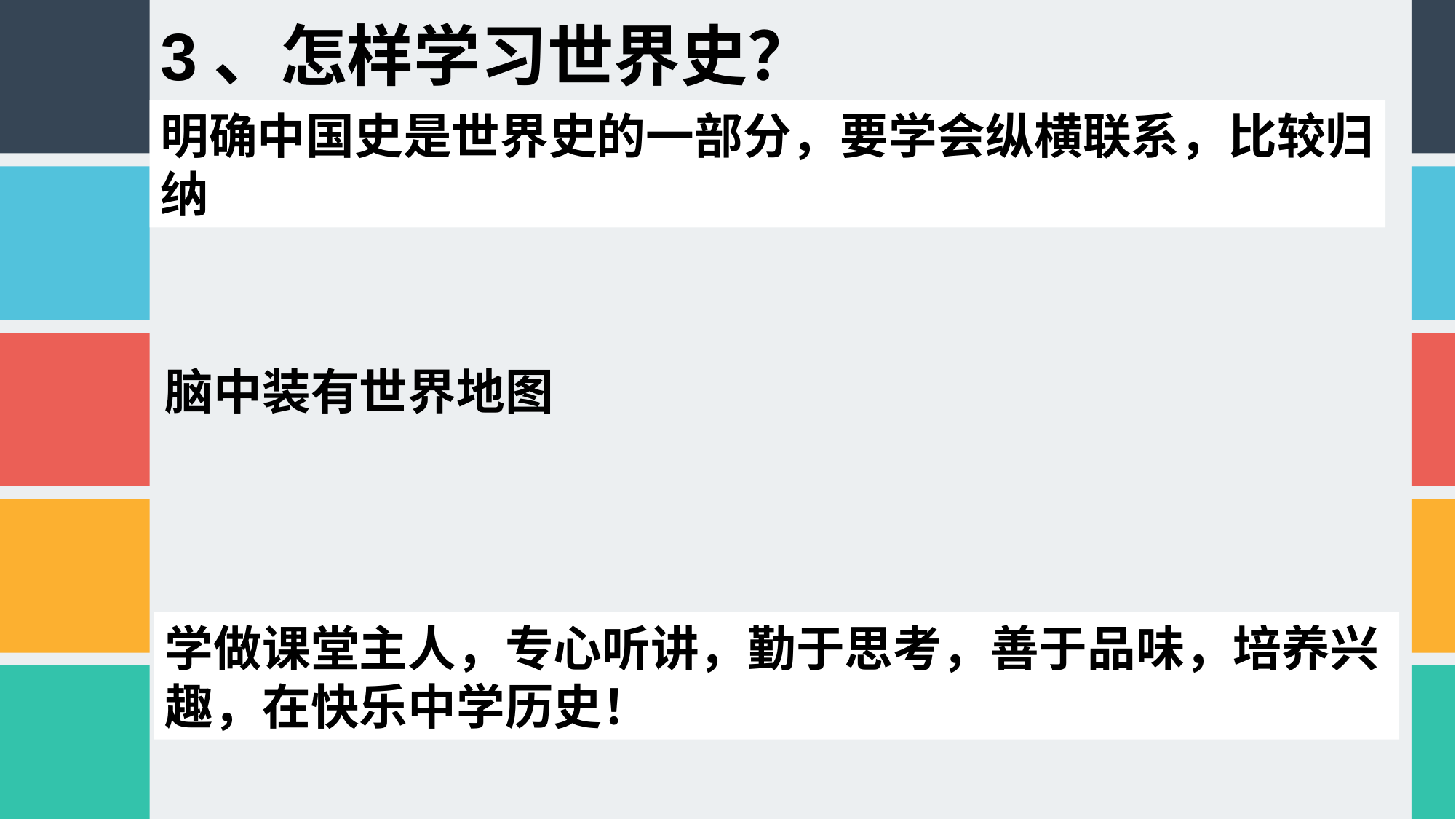

3、怎样学习世界史？
明确中国史是世界史的一部分，要学会纵横联系，比较归纳

脑中装有世界地图

学做课堂主人，专心听讲，勤于思考，善于品味，培养兴趣，在快乐中学历史！